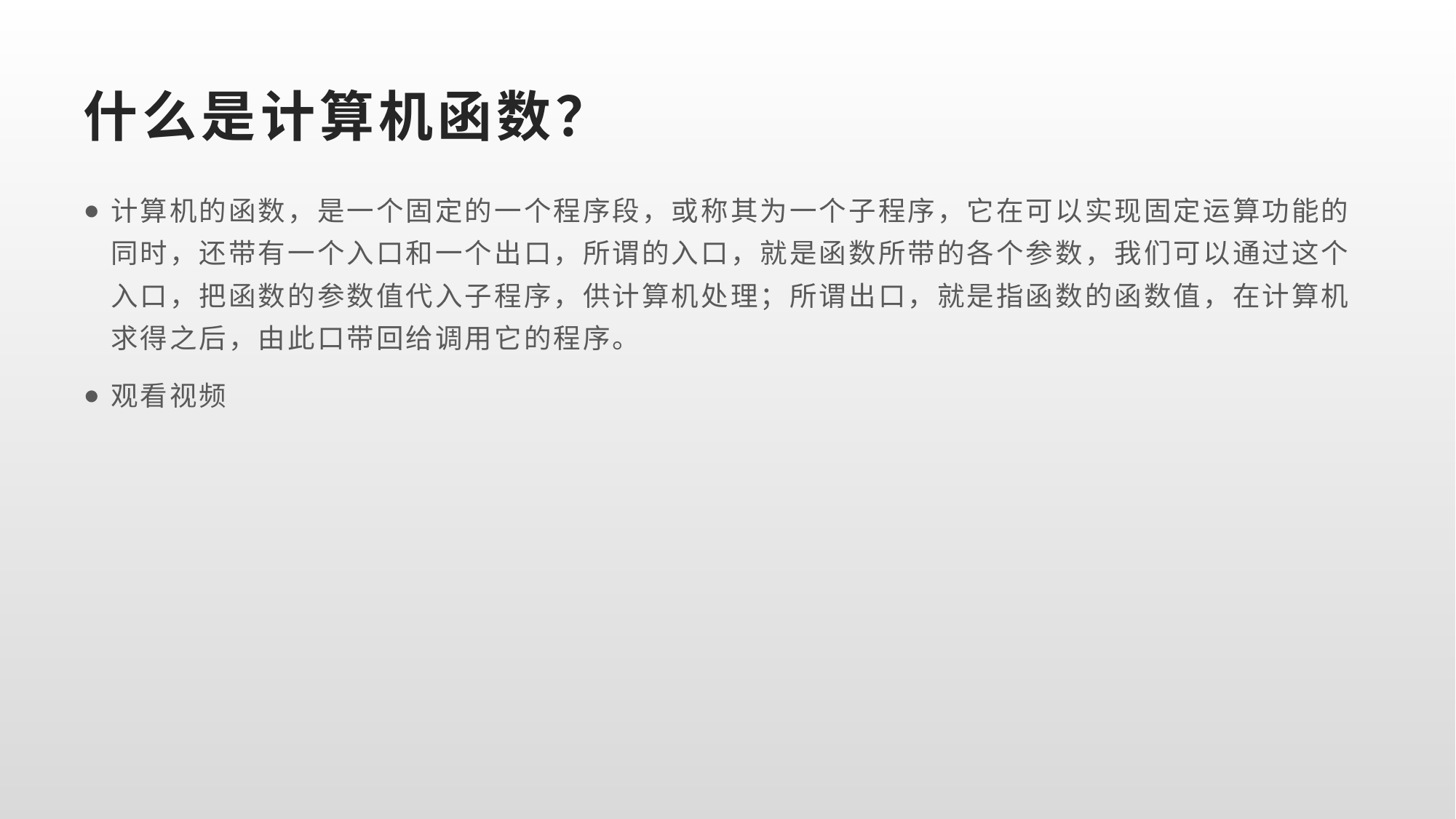

# 什么是计算机函数？
计算机的函数，是一个固定的一个程序段，或称其为一个子程序，它在可以实现固定运算功能的同时，还带有一个入口和一个出口，所谓的入口，就是函数所带的各个参数，我们可以通过这个入口，把函数的参数值代入子程序，供计算机处理；所谓出口，就是指函数的函数值，在计算机求得之后，由此口带回给调用它的程序。
观看视频